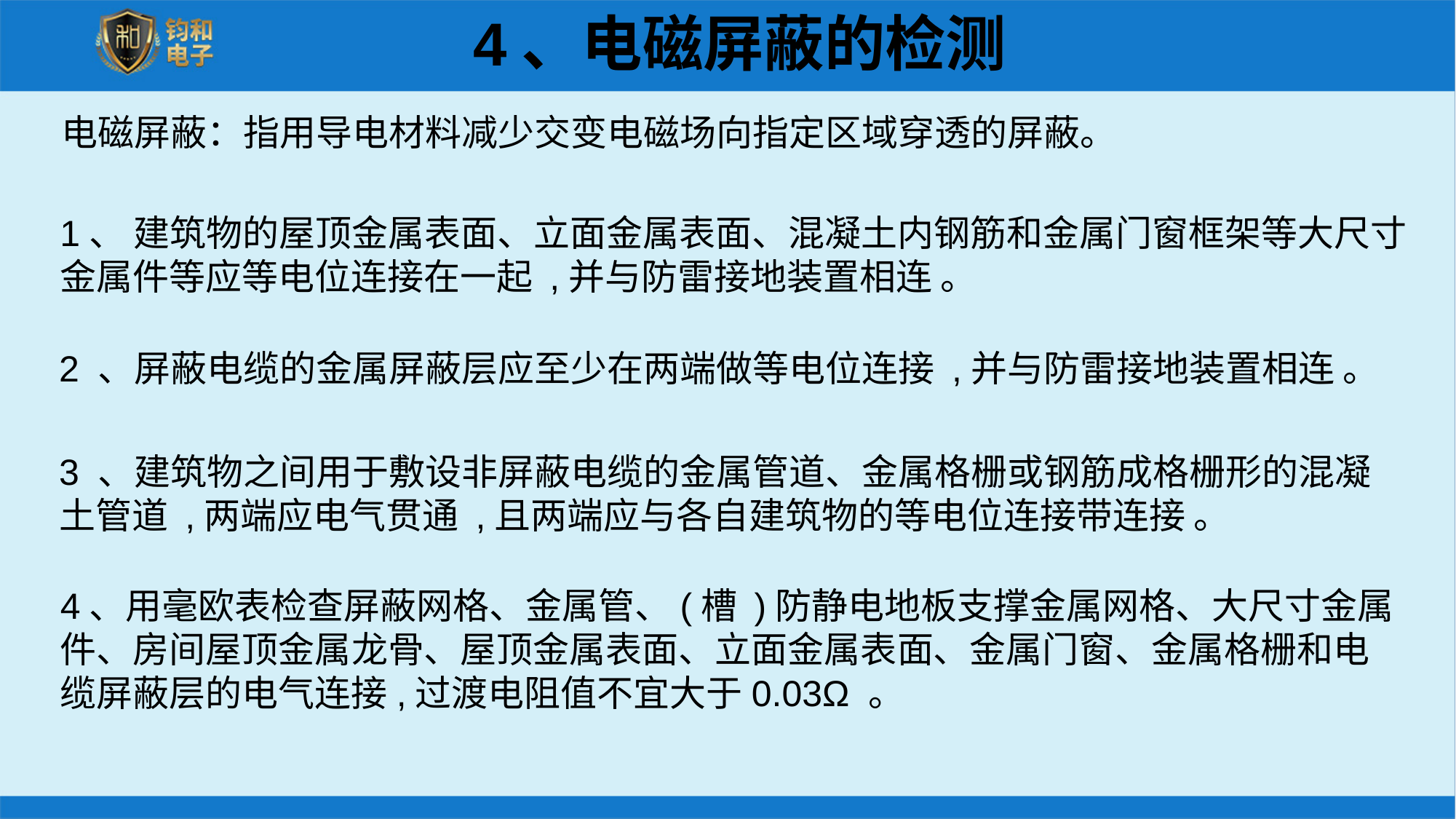

4、电磁屏蔽的检测
电磁屏蔽：指用导电材料减少交变电磁场向指定区域穿透的屏蔽。
1、 建筑物的屋顶金属表面、立面金属表面、混凝土内钢筋和金属门窗框架等大尺寸金属件等应等电位连接在一起 ,并与防雷接地装置相连 。
2 、屏蔽电缆的金属屏蔽层应至少在两端做等电位连接 ,并与防雷接地装置相连 。
3 、建筑物之间用于敷设非屏蔽电缆的金属管道、金属格栅或钢筋成格栅形的混凝土管道 ,两端应电气贯通 ,且两端应与各自建筑物的等电位连接带连接 。
4、用毫欧表检查屏蔽网格、金属管、(槽 )防静电地板支撑金属网格、大尺寸金属件、房间屋顶金属龙骨、屋顶金属表面、立面金属表面、金属门窗、金属格栅和电缆屏蔽层的电气连接,过渡电阻值不宜大于0.03Ω 。